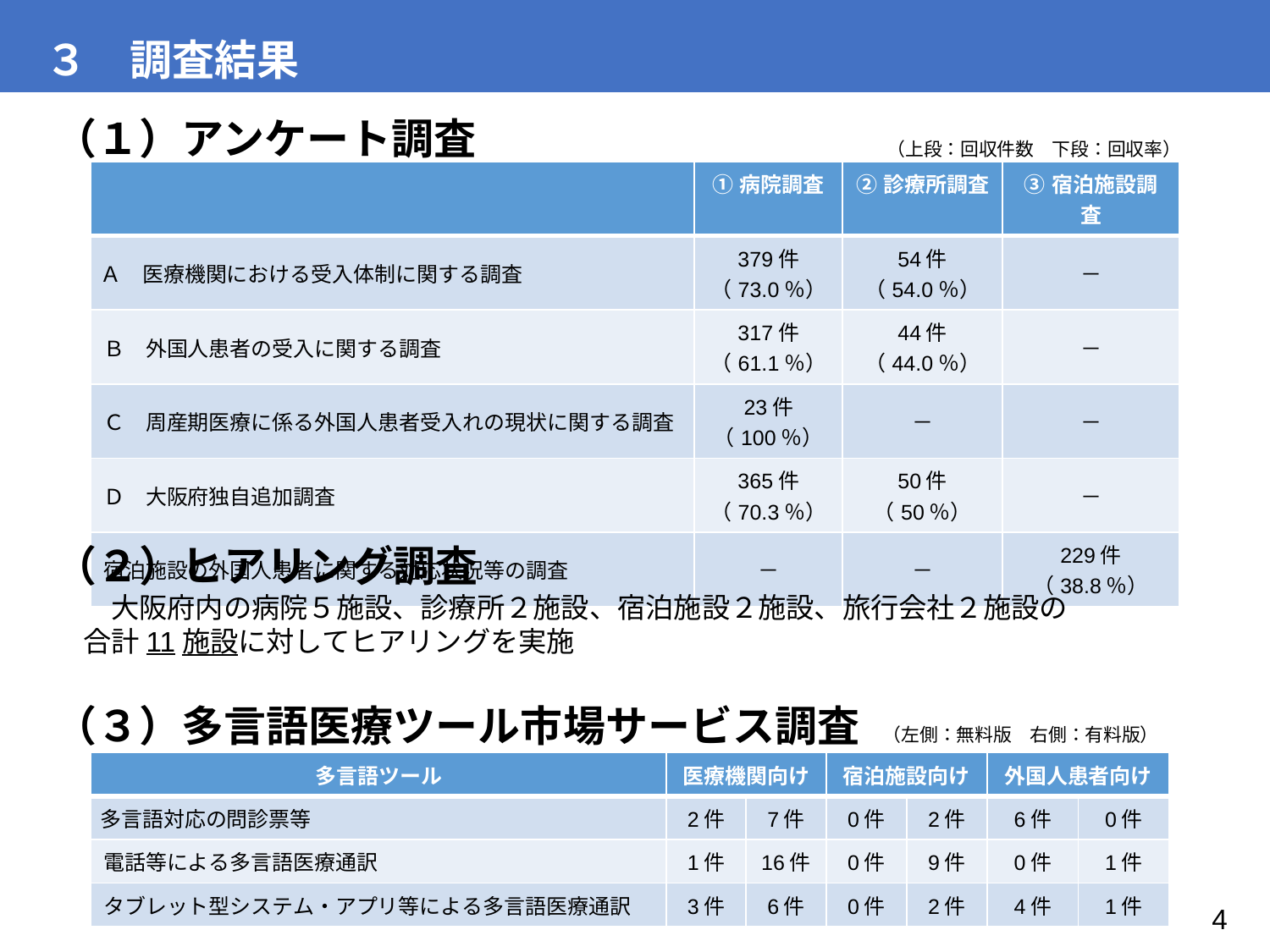

３　調査結果
（１）アンケート調査

（上段：回収件数　下段：回収率）
|  | ①病院調査 | ②診療所調査 | ③宿泊施設調査 |
| --- | --- | --- | --- |
| Ａ　医療機関における受入体制に関する調査 | 379件（73.0％） | 54件 （54.0％） | － |
| Ｂ　外国人患者の受入に関する調査 | 317件 （61.1％） | 44件 （44.0％） | － |
| Ｃ　周産期医療に係る外国人患者受入れの現状に関する調査 | 23件 （100％） | － | － |
| Ｄ　大阪府独自追加調査 | 365件（70.3％） | 50件 （50％） | － |
| 宿泊施設の外国人患者に関する対応状況等の調査 | － | － | 229件 （38.8％） |
（２）ヒアリング調査
　　大阪府内の病院５施設、診療所２施設、宿泊施設２施設、旅行会社２施設の
　合計11施設に対してヒアリングを実施

（３）多言語医療ツール市場サービス調査
（左側：無料版　右側：有料版）
| 多言語ツール | 医療機関向け |  | 宿泊施設向け |  | 外国人患者向け |  |
| --- | --- | --- | --- | --- | --- | --- |
| 多言語対応の問診票等 | 2件 | 7件 | 0件 | 2件 | 6件 | 0件 |
| 電話等による多言語医療通訳 | 1件 | 16件 | 0件 | 9件 | 0件 | 1件 |
| タブレット型システム・アプリ等による多言語医療通訳 | 3件 | 6件 | 0件 | 2件 | 4件 | 1件 |
4